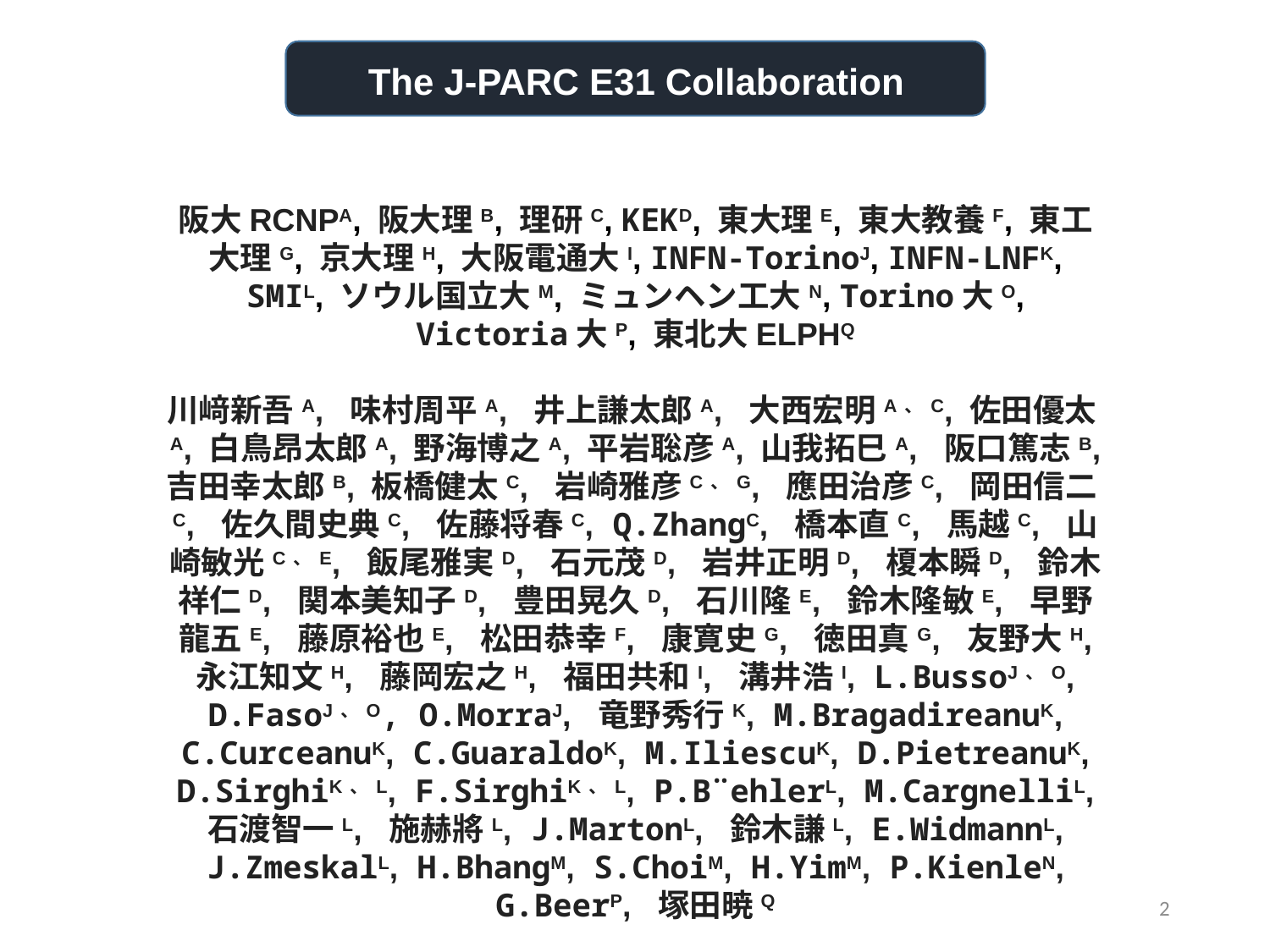

The J-PARC E31 Collaboration
阪大RCNPA, 阪大理B, 理研C, KEKD, 東大理E, 東大教養F, 東工大理G, 京大理H, 大阪電通大I, INFN-TorinoJ, INFN-LNFK, SMIL, ソウル国立大M, ミュンヘン工大N, Torino大O, Victoria大P, 東北大ELPHQ

川﨑新吾A, 味村周平A, 井上謙太郎A, 大西宏明A、C, 佐田優太A, 白鳥昂太郎A, 野海博之A, 平岩聡彦A, 山我拓巳A, 阪口篤志B, 吉田幸太郎B, 板橋健太C, 岩崎雅彦C、G, 應田治彦C, 岡田信二C, 佐久間史典C, 佐藤将春C, Q.ZhangC, 橋本直C, 馬越C, 山崎敏光C、E, 飯尾雅実D, 石元茂D, 岩井正明D, 榎本瞬D, 鈴木祥仁D, 関本美知子D, 豊田晃久D, 石川隆E, 鈴木隆敏E, 早野龍五E, 藤原裕也E, 松田恭幸F, 康寛史G, 徳田真G, 友野大H, 永江知文H, 藤岡宏之H, 福田共和I, 溝井浩I, L.BussoJ、O, D.FasoJ、O, O.MorraJ, 竜野秀行K, M.BragadireanuK, C.CurceanuK, C.GuaraldoK, M.IliescuK, D.PietreanuK, D.SirghiK、L, F.SirghiK、L, P.B¨ehlerL, M.CargnelliL, 石渡智一L, 施赫將L, J.MartonL, 鈴木謙L, E.WidmannL, J.ZmeskalL, H.BhangM, S.ChoiM, H.YimM, P.KienleN, G.BeerP, 塚田暁Q
2